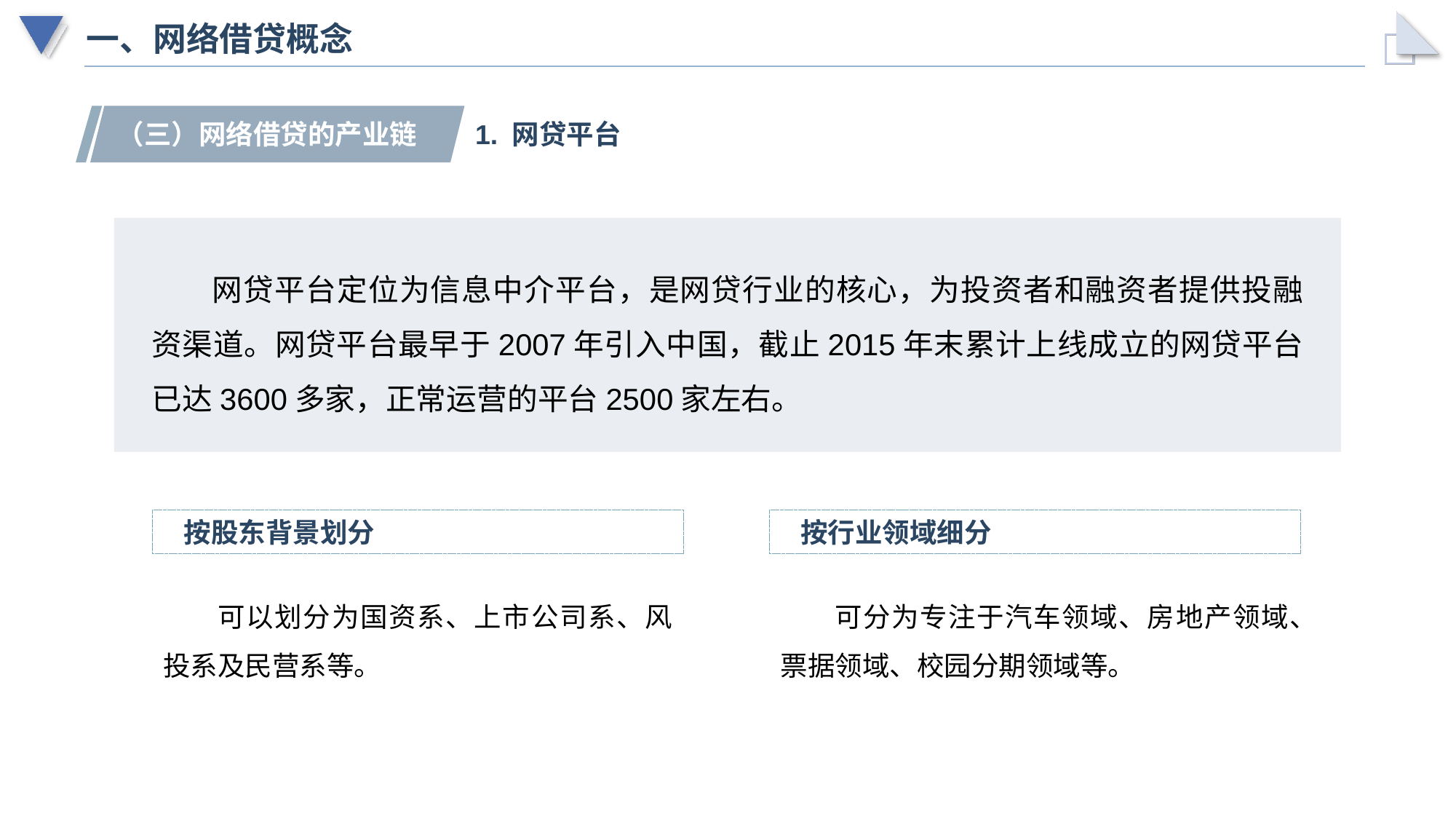

# 一、网络借贷概念

（三）网络借贷的产业链
1. 网贷平台

网贷平台定位为信息中介平台，是网贷行业的核心，为投资者和融资者提供投融资渠道。网贷平台最早于2007年引入中国，截止2015年末累计上线成立的网贷平台已达3600多家，正常运营的平台2500家左右。
按股东背景划分
按行业领域细分
可以划分为国资系、上市公司系、风投系及民营系等。
可分为专注于汽车领域、房地产领域、票据领域、校园分期领域等。